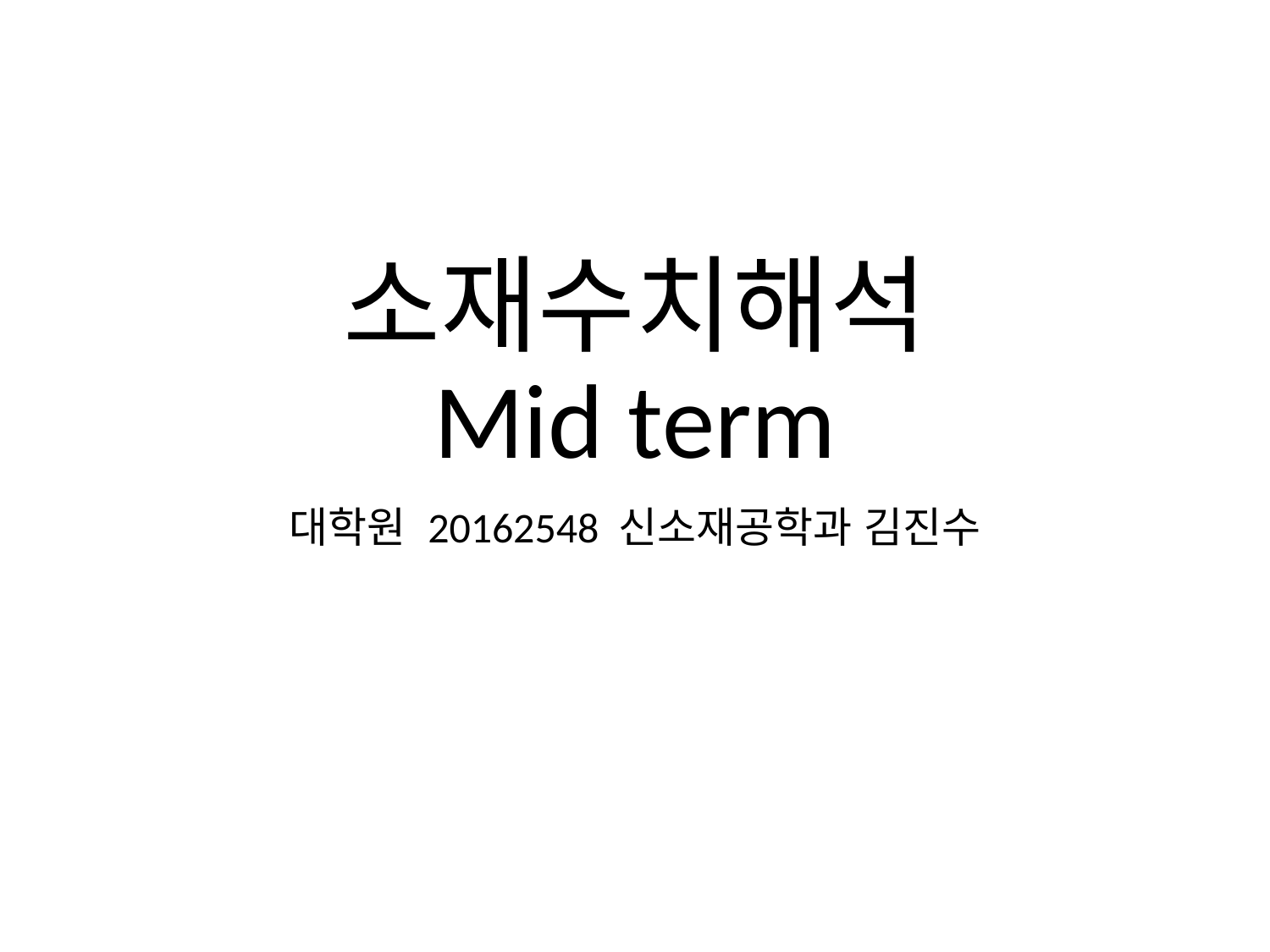

# 소재수치해석 Mid term
대학원 20162548 신소재공학과 김진수